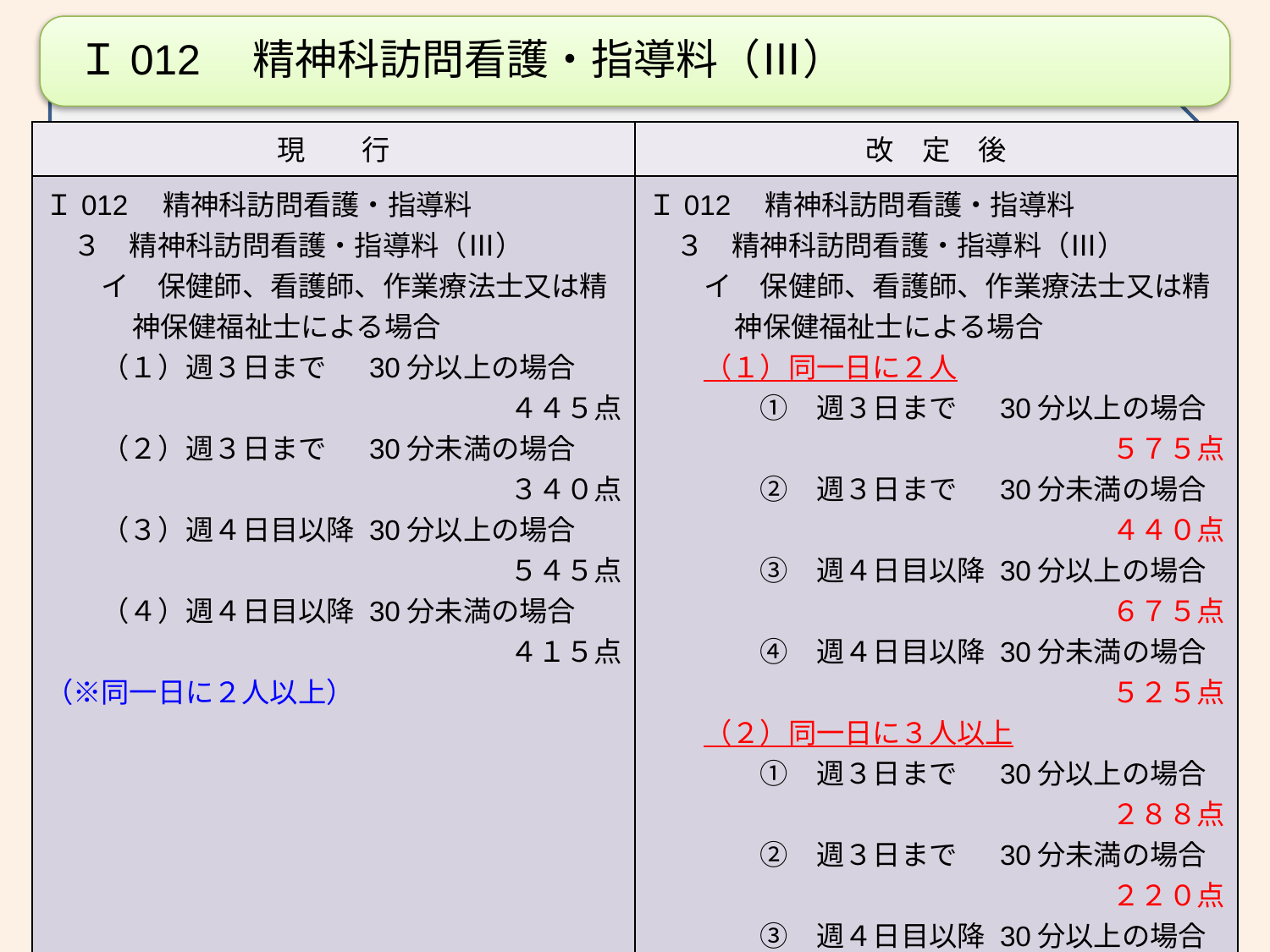

Ｉ012　精神科訪問看護・指導料（Ⅲ）

| 現　　行 | 改　定　後 |
| --- | --- |
| Ｉ012　精神科訪問看護・指導料 　３　精神科訪問看護・指導料（Ⅲ） 　　イ　保健師、看護師、作業療法士又は精神保健福祉士による場合 　　（１）週３日まで　 30分以上の場合 ４４５点 　　（２）週３日まで　 30分未満の場合 ３４０点 　　（３）週４日目以降 30分以上の場合 ５４５点 　　（４）週４日目以降 30分未満の場合 ４１５点 （※同一日に２人以上） | Ｉ012　精神科訪問看護・指導料 　３　精神科訪問看護・指導料（Ⅲ） 　　イ　保健師、看護師、作業療法士又は精神保健福祉士による場合 　　（１）同一日に２人 　　　　①　週３日まで　 30分以上の場合 ５７５点 　　　　②　週３日まで　 30分未満の場合 ４４０点 　　　　③　週４日目以降 30分以上の場合 ６７５点 　　　　④　週４日目以降 30分未満の場合 ５２５点 　　（２）同一日に３人以上 　　　　①　週３日まで　 30分以上の場合 ２８８点 　　　　②　週３日まで　 30分未満の場合 ２２０点 　　　　③　週４日目以降 30分以上の場合 ３３８点 　　　　④　週４日目以降 30分未満の場合 ２６３点 |
202